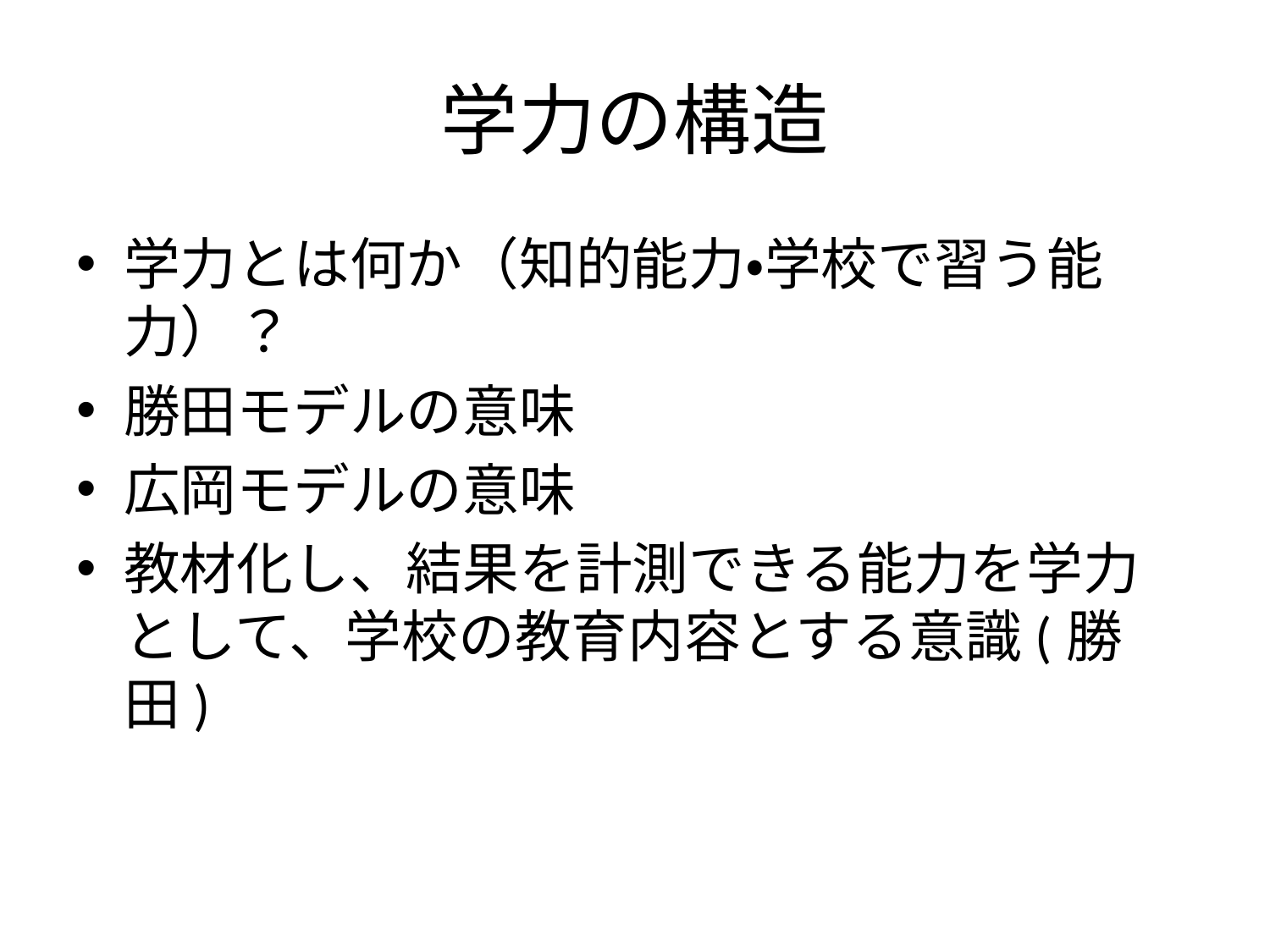

# 学力の構造
学力とは何か（知的能力・学校で習う能力）？
勝田モデルの意味
広岡モデルの意味
教材化し、結果を計測できる能力を学力として、学校の教育内容とする意識(勝田)